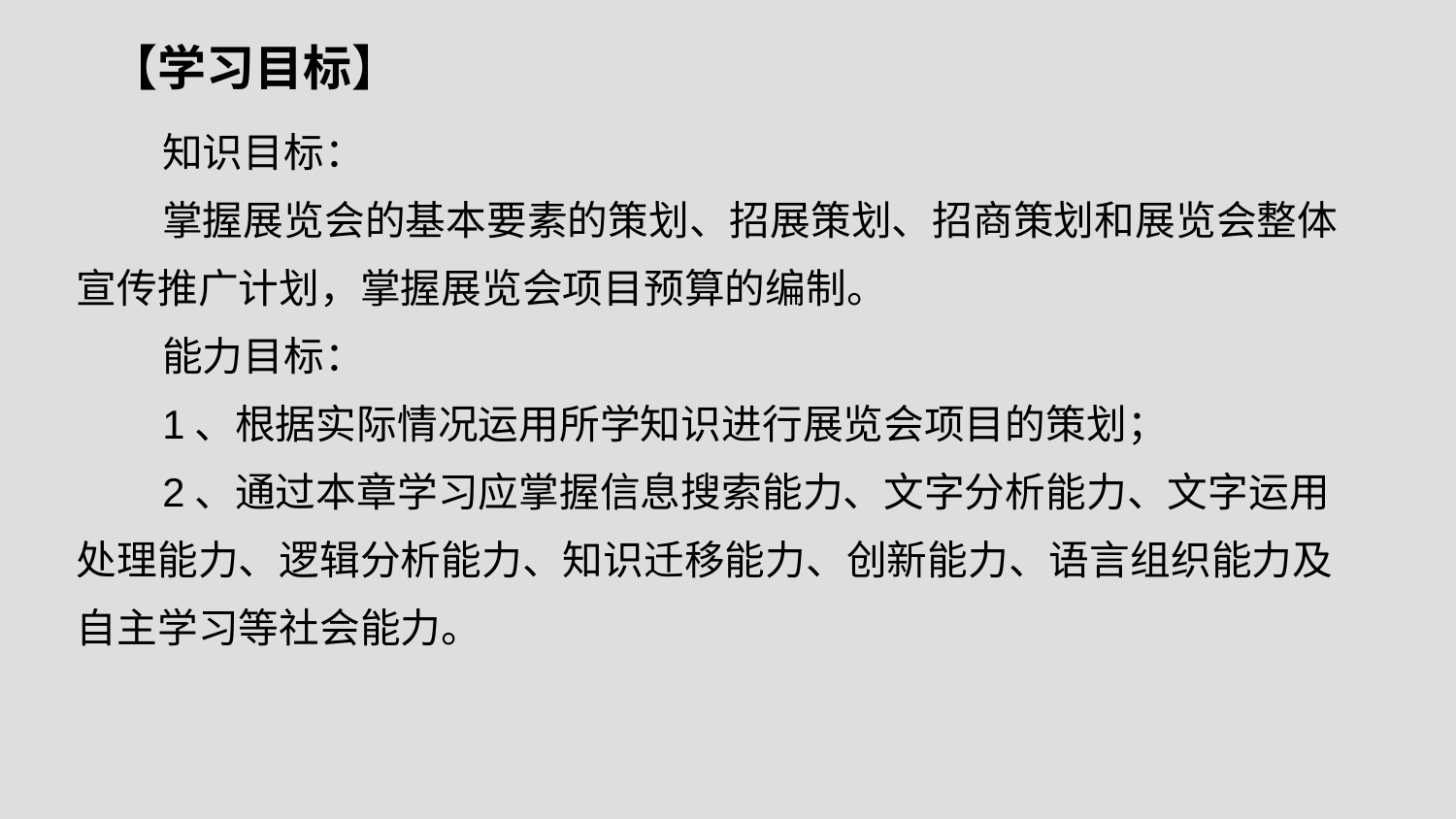

# 【学习目标】
知识目标：
掌握展览会的基本要素的策划、招展策划、招商策划和展览会整体宣传推广计划，掌握展览会项目预算的编制。
能力目标：
1、根据实际情况运用所学知识进行展览会项目的策划；
2、通过本章学习应掌握信息搜索能力、文字分析能力、文字运用处理能力、逻辑分析能力、知识迁移能力、创新能力、语言组织能力及自主学习等社会能力。